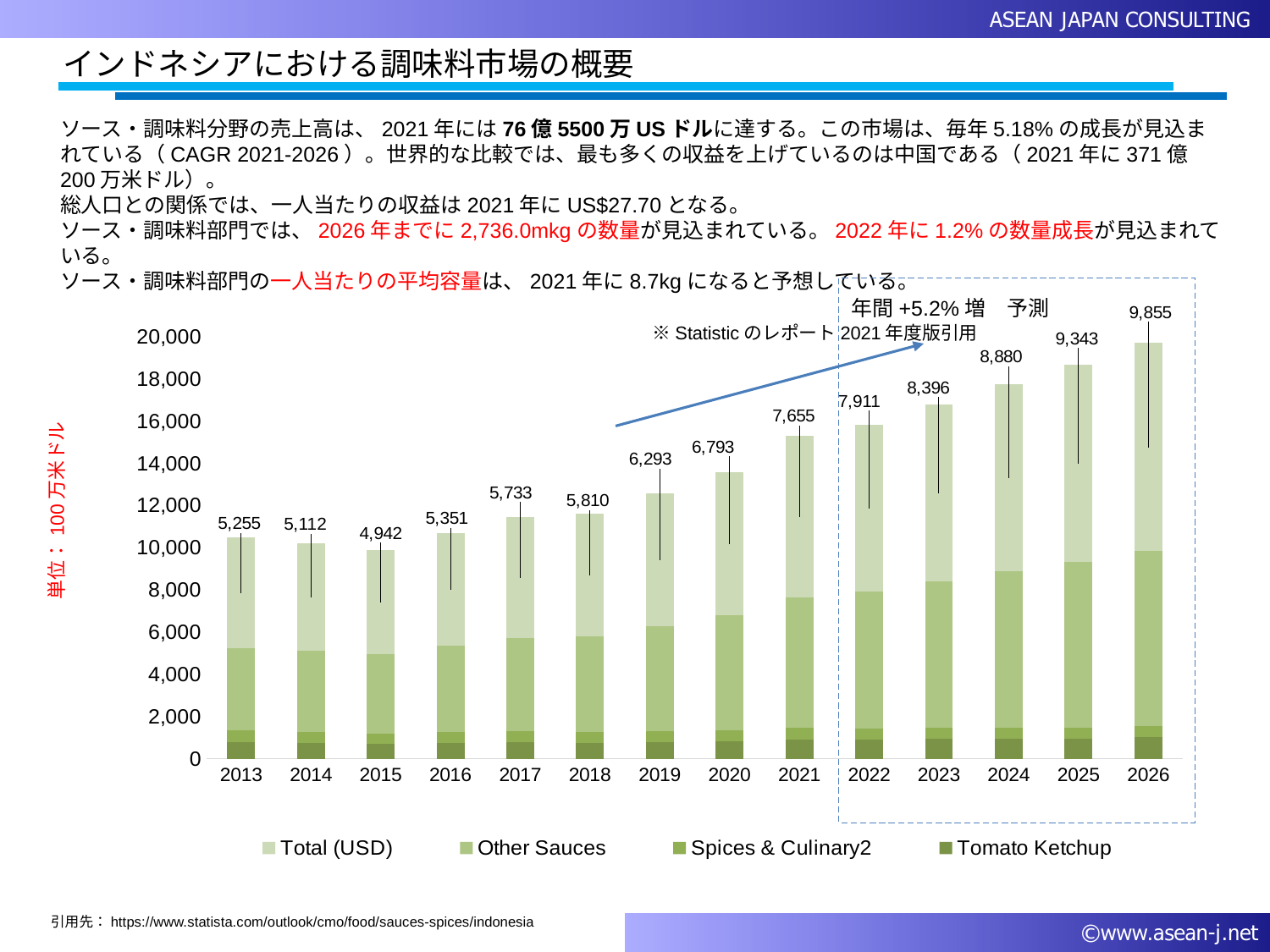

ASEAN JAPAN CONSULTING
インドネシアにおける調味料市場の概要
ソース・調味料分野の売上高は、2021年には76億5500万USドルに達する。この市場は、毎年5.18%の成長が見込まれている（CAGR 2021-2026）。世界的な比較では、最も多くの収益を上げているのは中国である（2021年に371億200万米ドル）。
総人口との関係では、一人当たりの収益は2021年にUS$27.70となる。
ソース・調味料部門では、2026年までに2,736.0mkgの数量が見込まれている。2022年に1.2%の数量成長が見込まれている。
ソース・調味料部門の一人当たりの平均容量は、2021年に8.7kgになると予想している。
　                                                                                                        　　　     ※Statisticのレポート2021年度版引用

年間+5.2%増　予測

### Chart

| Category | Tomato Ketchup | Spices & Culinary2 | Other Sauces | Total (USD) |
|---|---|---|---|---|
| 2013 | 795.0 | 563.0 | 3897.0 | 5255.0 |
| 2014 | 753.0 | 525.0 | 3834.0 | 5112.0 |
| 2015 | 707.0 | 486.0 | 3748.0 | 4942.0 |
| 2016 | 744.0 | 503.0 | 4103.0 | 5351.0 |
| 2017 | 774.0 | 515.0 | 4445.0 | 5733.0 |
| 2018 | 760.0 | 496.0 | 4554.0 | 5810.0 |
| 2019 | 797.0 | 510.0 | 4985.0 | 6293.0 |
| 2020 | 833.0 | 521.0 | 5439.0 | 6793.0 |
| 2021 | 907.0 | 554.0 | 6194.0 | 7655.0 |
| 2022 | 905.0 | 538.0 | 6468.0 | 7911.0 |
| 2023 | 926.0 | 535.0 | 6935.0 | 8396.0 |
| 2024 | 943.0 | 527.0 | 7410.0 | 8880.0 |
| 2025 | 954.0 | 514.0 | 7875.0 | 9343.0 |
| 2026 | 1006.0 | 542.0 | 8306.0 | 9855.0 |
単位：100万米ドル
引用先：https://www.statista.com/outlook/cmo/food/sauces-spices/indonesia
©www.asean-j.net